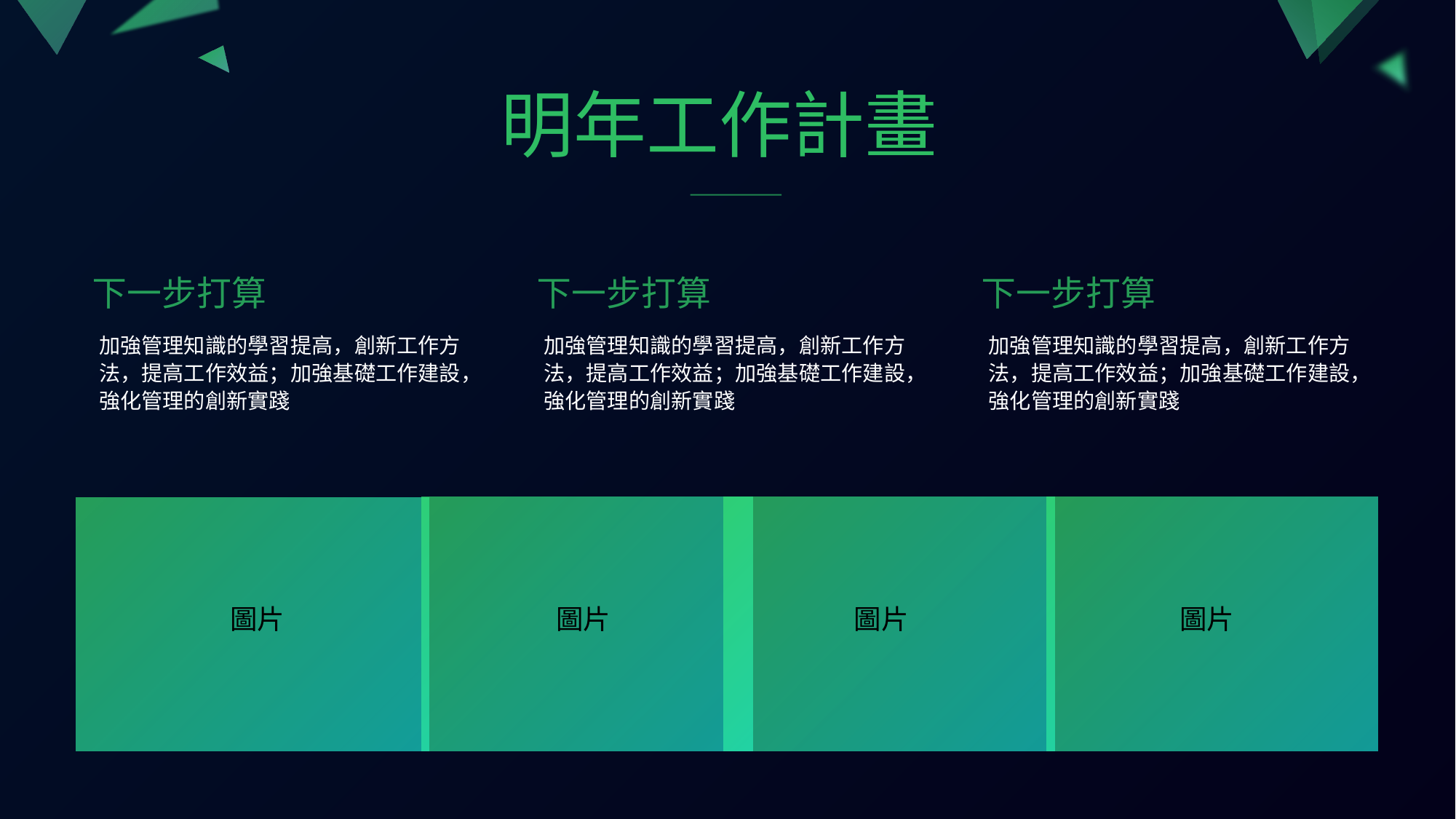

明年工作計畫
下一步打算
加強管理知識的學習提高，創新工作方法，提高工作效益；加強基礎工作建設，強化管理的創新實踐
下一步打算
加強管理知識的學習提高，創新工作方法，提高工作效益；加強基礎工作建設，強化管理的創新實踐
下一步打算
加強管理知識的學習提高，創新工作方法，提高工作效益；加強基礎工作建設，強化管理的創新實踐

圖片
圖片
圖片
圖片